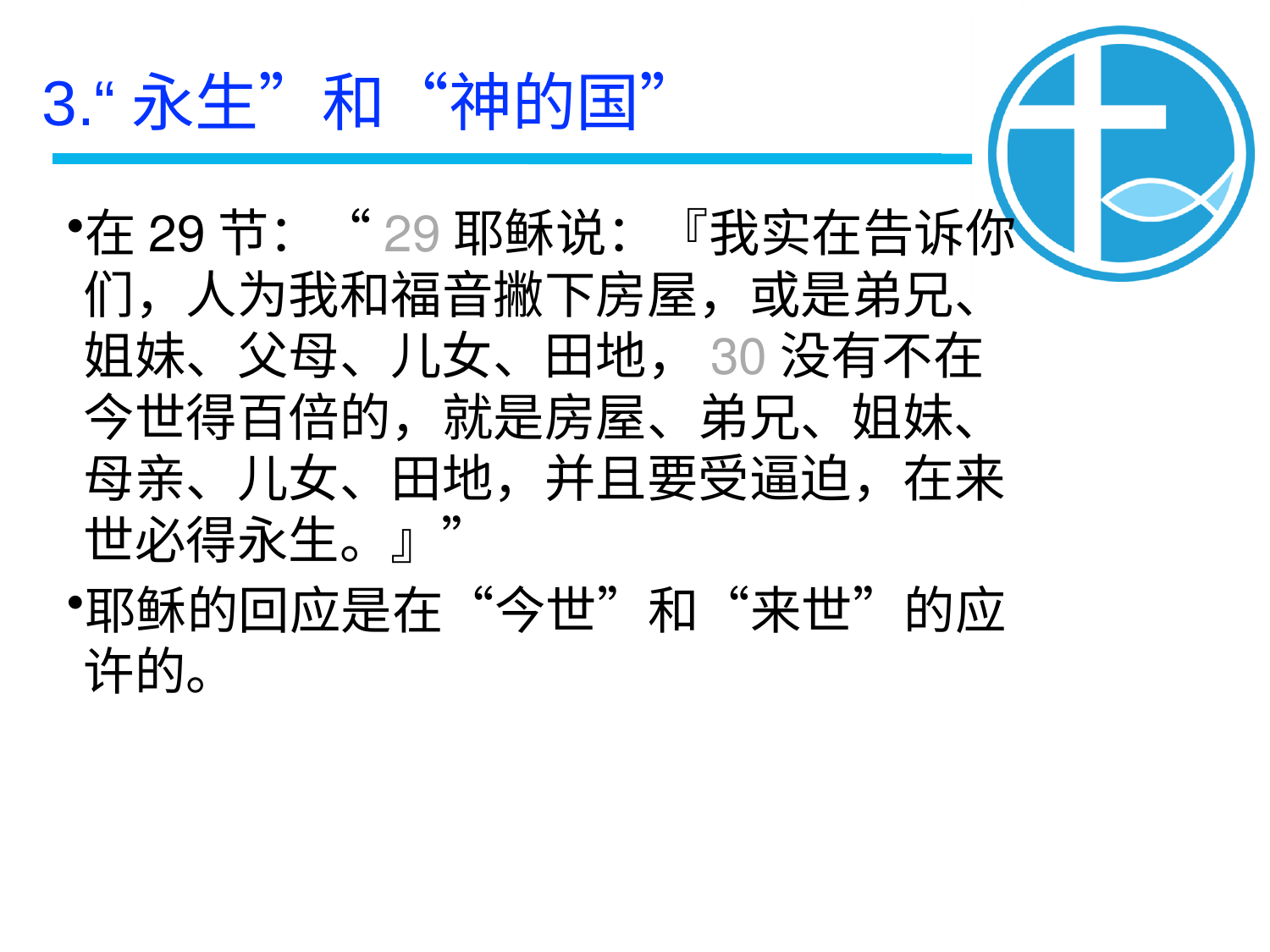

3.“永生”和“神的国”
在29节：“29耶稣说：『我实在告诉你们，人为我和福音撇下房屋，或是弟兄、姐妹、父母、儿女、田地，30没有不在今世得百倍的，就是房屋、弟兄、姐妹、母亲、儿女、田地，并且要受逼迫，在来世必得永生。』”
耶稣的回应是在“今世”和“来世”的应许的。